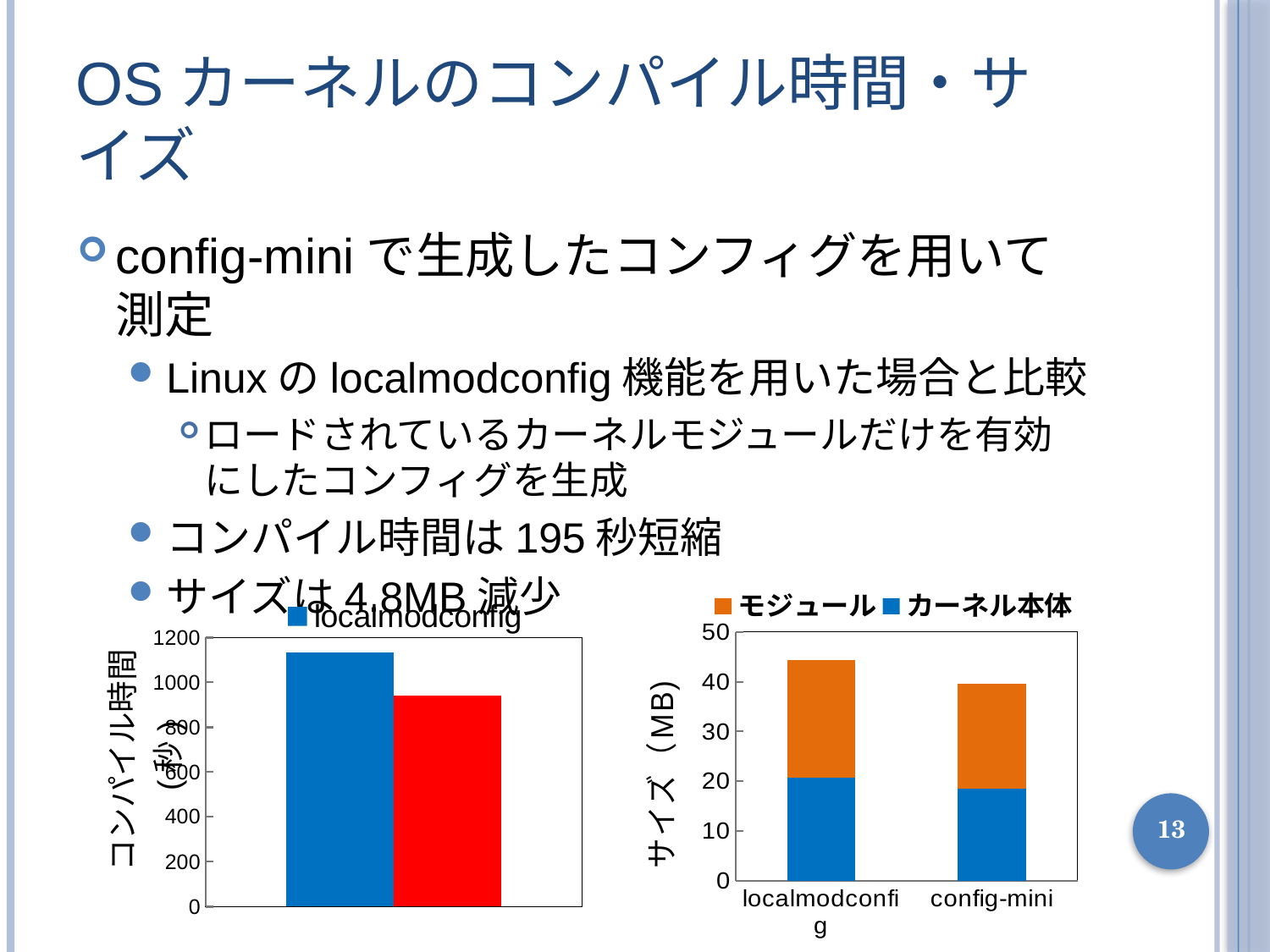

# OSカーネルのコンパイル時間・サイズ
config-miniで生成したコンフィグを用いて測定
Linuxのlocalmodconfig機能を用いた場合と比較
ロードされているカーネルモジュールだけを有効にしたコンフィグを生成
コンパイル時間は195秒短縮
サイズは4.8MB減少

### Chart

| Category | カーネル本体 | モジュール |
|---|---|---|
| localmodconfig | 20.71 | 23.6 |
| config-mini | 18.56 | 20.95 |

### Chart

| Category | localmodconfig | config-mini |
|---|---|---|
13